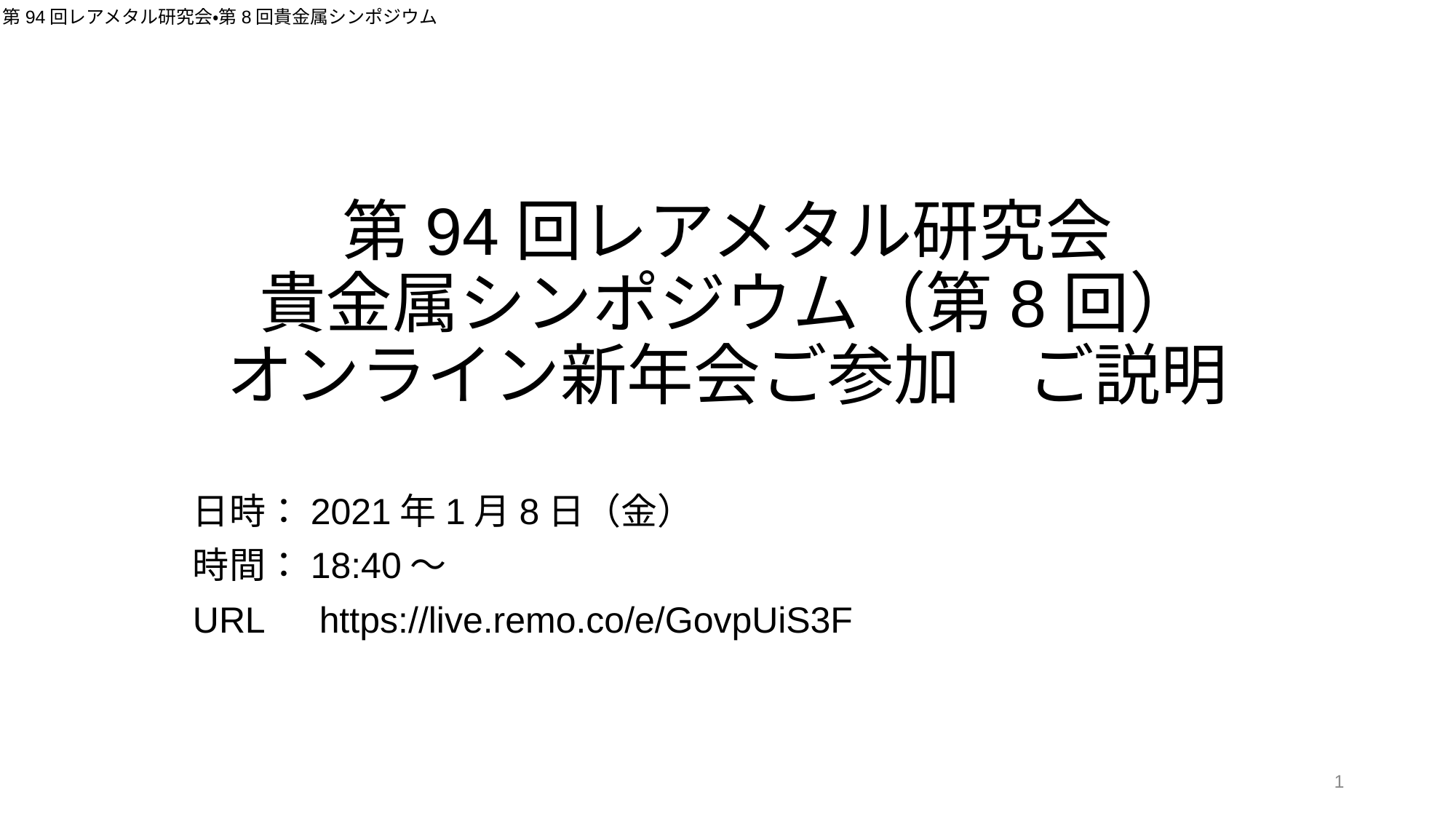

第94回レアメタル研究会・第8回貴金属シンポジウム
# 第94回レアメタル研究会 貴金属シンポジウム（第8回） オンライン新年会ご参加　ご説明
日時：2021年1月8日（金）
時間：18:40～
URL　https://live.remo.co/e/GovpUiS3F
1